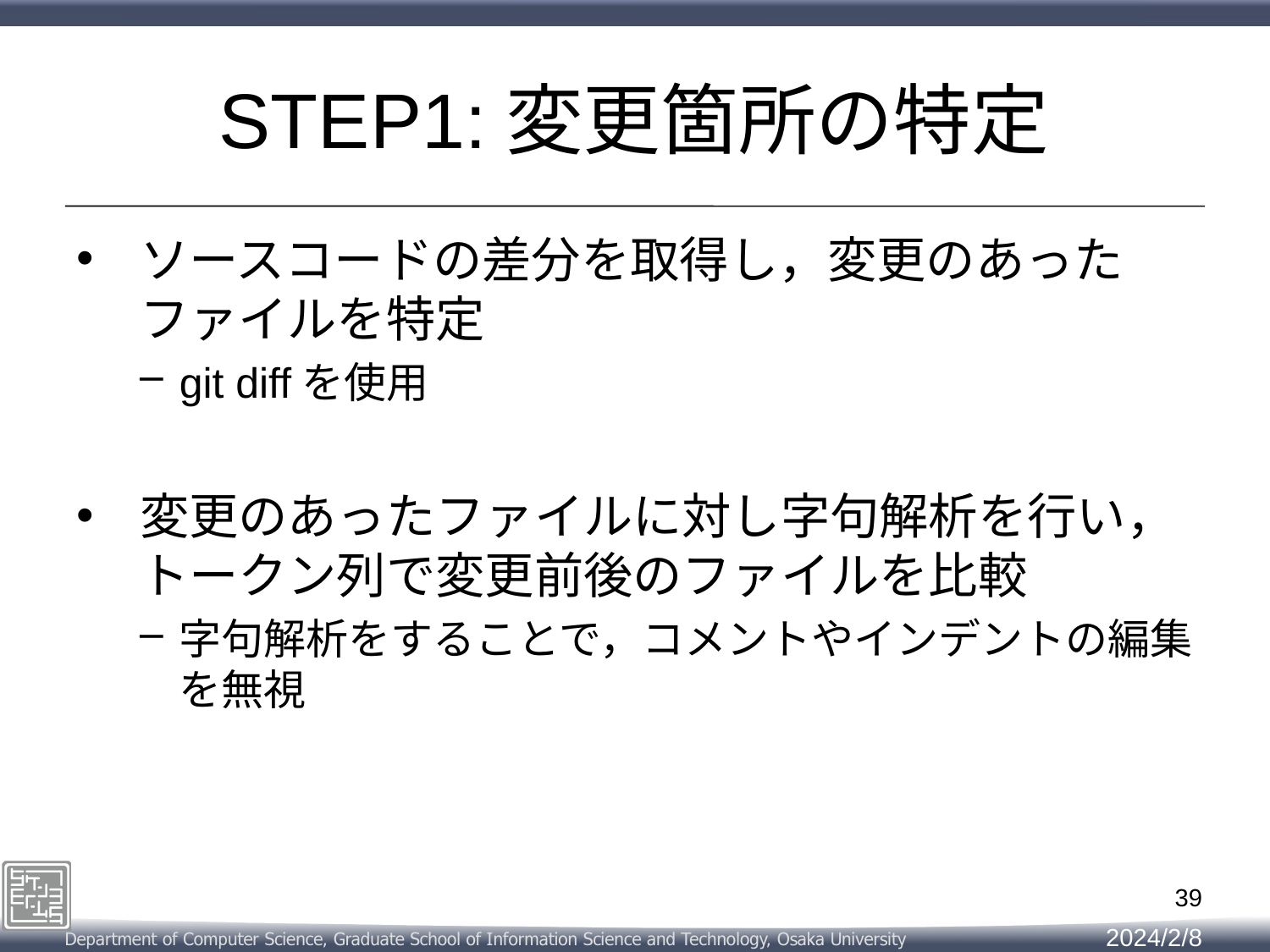

# STEP1:変更箇所の特定
ソースコードの差分を取得し，変更のあったファイルを特定
git diffを使用

変更のあったファイルに対し字句解析を行い，トークン列で変更前後のファイルを比較
字句解析をすることで，コメントやインデントの編集を無視

39
2024/2/8